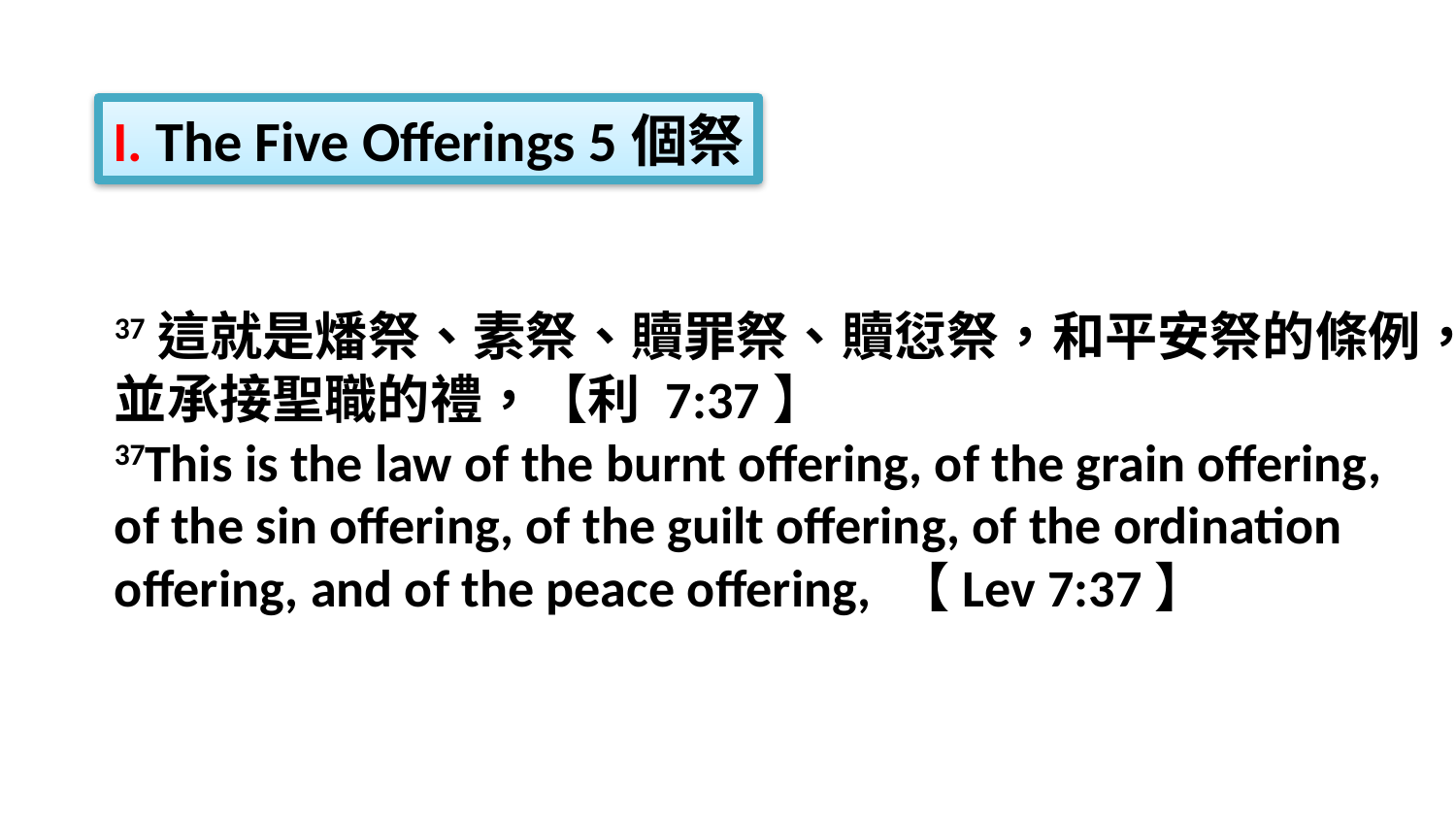

I. The Five Offerings 5個祭
37這就是燔祭、素祭、贖罪祭、贖愆祭，和平安祭的條例，並承接聖職的禮，【利 7:37】
37This is the law of the burnt offering, of the grain offering, of the sin offering, of the guilt offering, of the ordination offering, and of the peace offering, 【Lev 7:37】